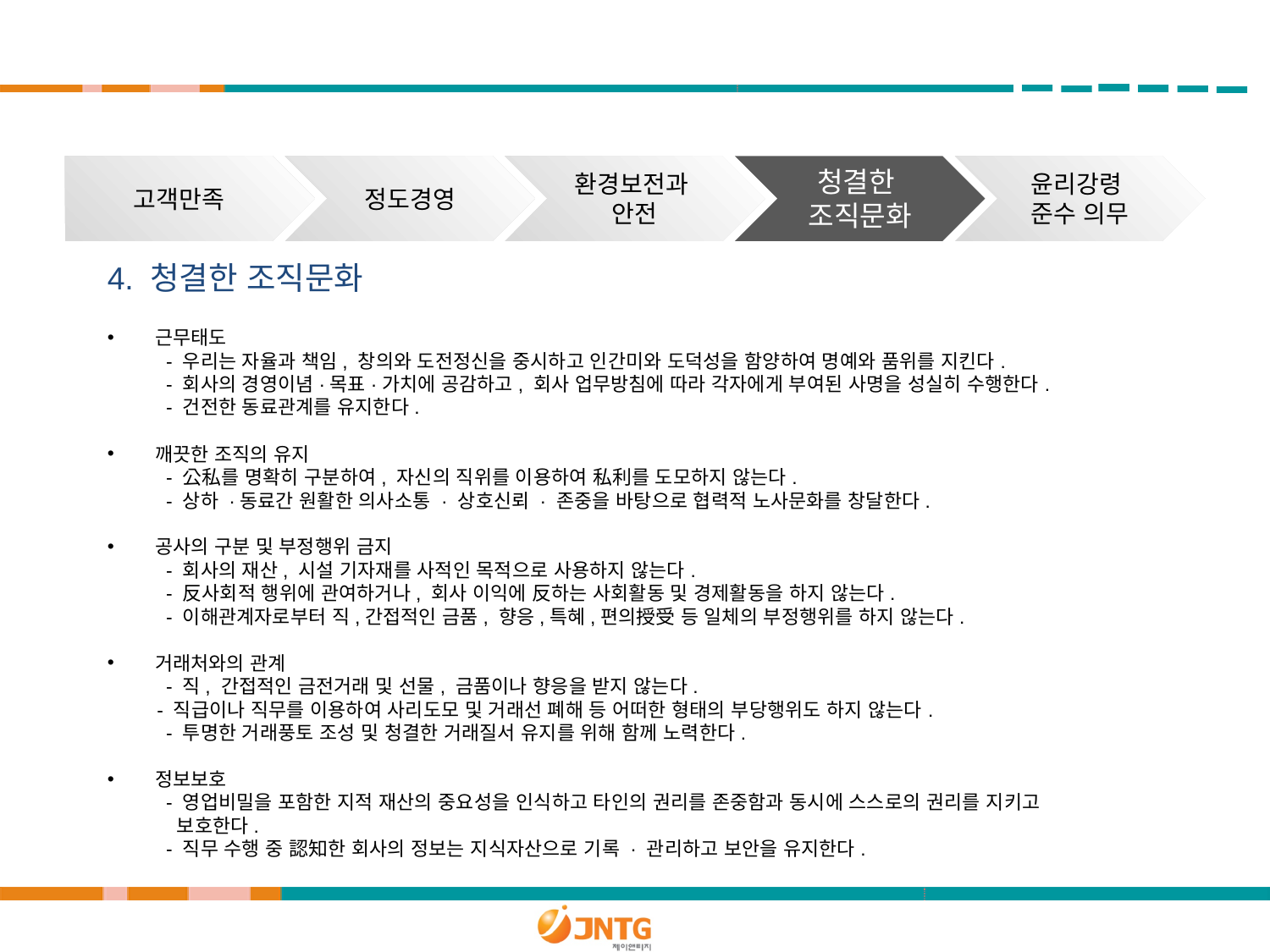

고객만족
정도경영
환경보전과
안전
청결한
조직문화
윤리강령
준수 의무
4. 청결한 조직문화

근무태도
  	  - 우리는 자율과 책임, 창의와 도전정신을 중시하고 인간미와 도덕성을 함양하여 명예와 품위를 지킨다.
	  - 회사의 경영이념·목표·가치에 공감하고, 회사 업무방침에 따라 각자에게 부여된 사명을 성실히 수행한다.
 	  - 건전한 동료관계를 유지한다.

깨끗한 조직의 유지
 	  - 公私를 명확히 구분하여, 자신의 직위를 이용하여 私利를 도모하지 않는다.
	  - 상하 ·동료간 원활한 의사소통 · 상호신뢰 · 존중을 바탕으로 협력적 노사문화를 창달한다.

공사의 구분 및 부정행위 금지
  	  - 회사의 재산, 시설 기자재를 사적인 목적으로 사용하지 않는다.
 	  - 反사회적 행위에 관여하거나, 회사 이익에 反하는 사회활동 및 경제활동을 하지 않는다.
	  - 이해관계자로부터 직,간접적인 금품, 향응,특혜,편의授受 등 일체의 부정행위를 하지 않는다.

거래처와의 관계
   	  - 직, 간접적인 금전거래 및 선물, 금품이나 향응을 받지 않는다.
         - 직급이나 직무를 이용하여 사리도모 및 거래선 폐해 등 어떠한 형태의 부당행위도 하지 않는다.
  	  - 투명한 거래풍토 조성 및 청결한 거래질서 유지를 위해 함께 노력한다.

정보보호
   	  - 영업비밀을 포함한 지적 재산의 중요성을 인식하고 타인의 권리를 존중함과 동시에 스스로의 권리를 지키고
    보호한다.
   	  - 직무 수행 중 認知한 회사의 정보는 지식자산으로 기록 · 관리하고 보안을 유지한다.